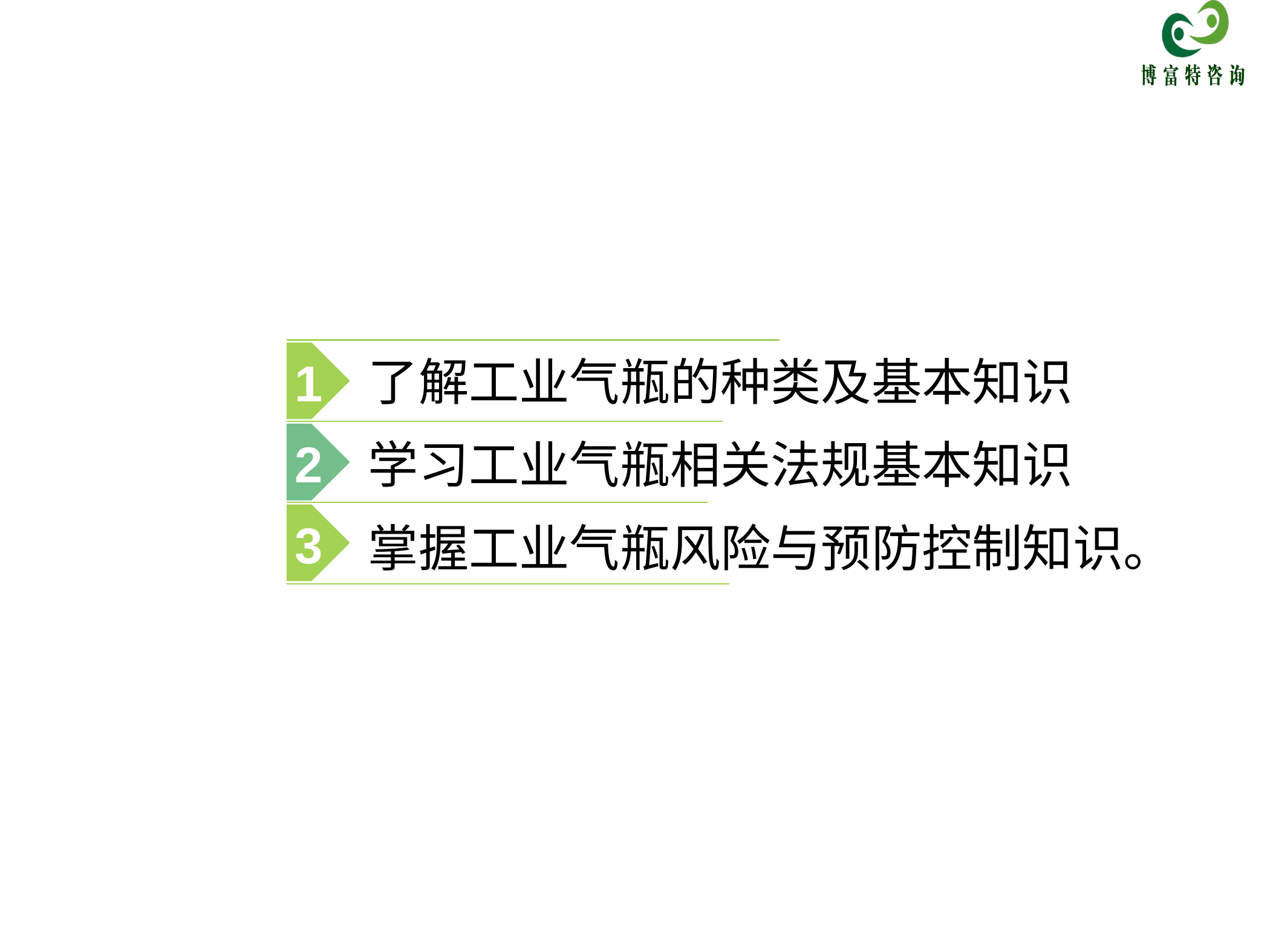

培训目的
1

了解工业气瓶的种类及基本知识
2

学习工业气瓶相关法规基本知识
3

掌握工业气瓶风险与预防控制知识。